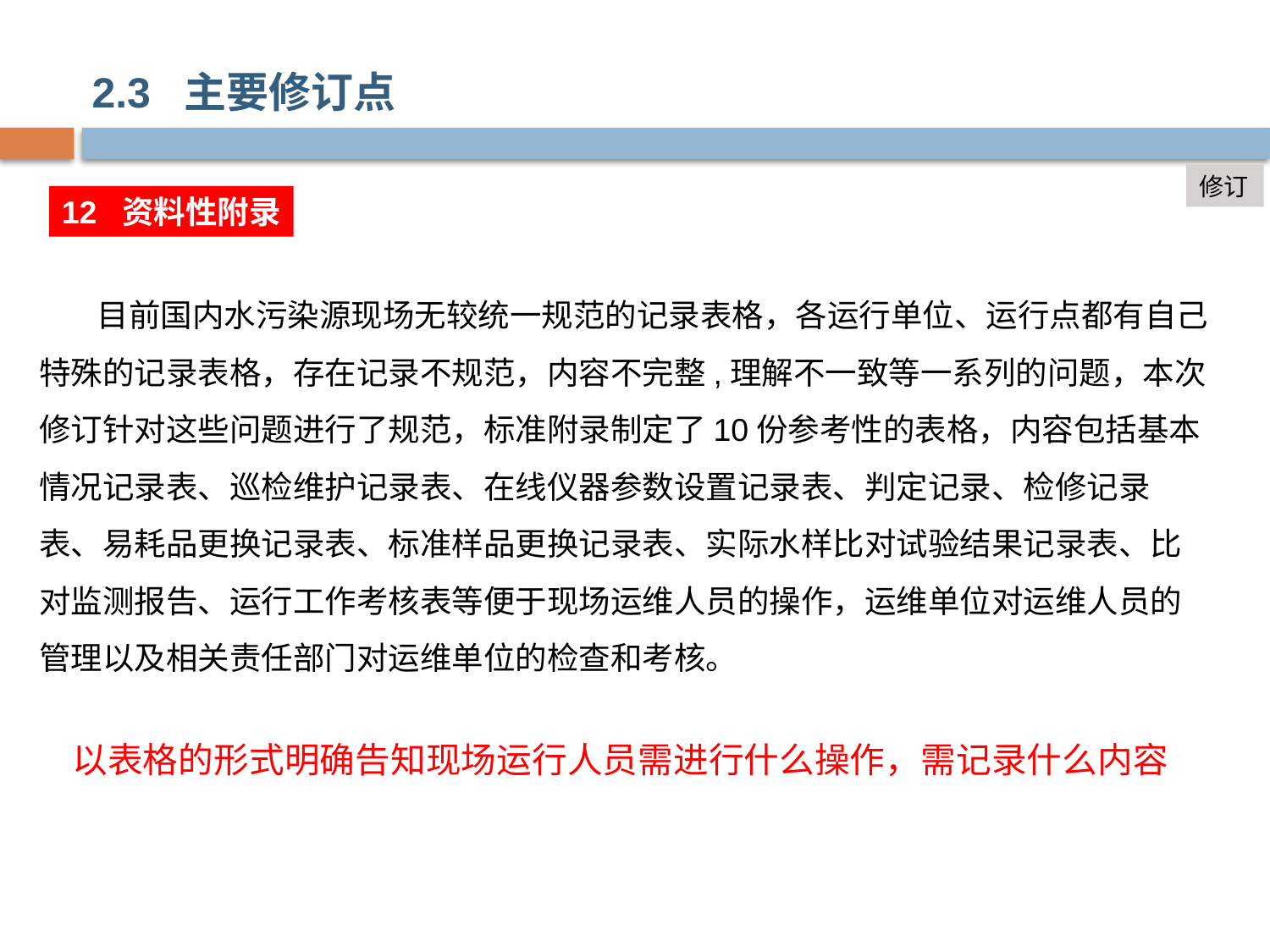

2.3  主要修订点

修订
12  资料性附录
       目前国内水污染源现场无较统一规范的记录表格，各运行单位、运行点都有自己特殊的记录表格，存在记录不规范，内容不完整,理解不一致等一系列的问题，本次修订针对这些问题进行了规范，标准附录制定了10份参考性的表格，内容包括基本情况记录表、巡检维护记录表、在线仪器参数设置记录表、判定记录、检修记录表、易耗品更换记录表、标准样品更换记录表、实际水样比对试验结果记录表、比对监测报告、运行工作考核表等便于现场运维人员的操作，运维单位对运维人员的管理以及相关责任部门对运维单位的检查和考核。

以表格的形式明确告知现场运行人员需进行什么操作，需记录什么内容
33